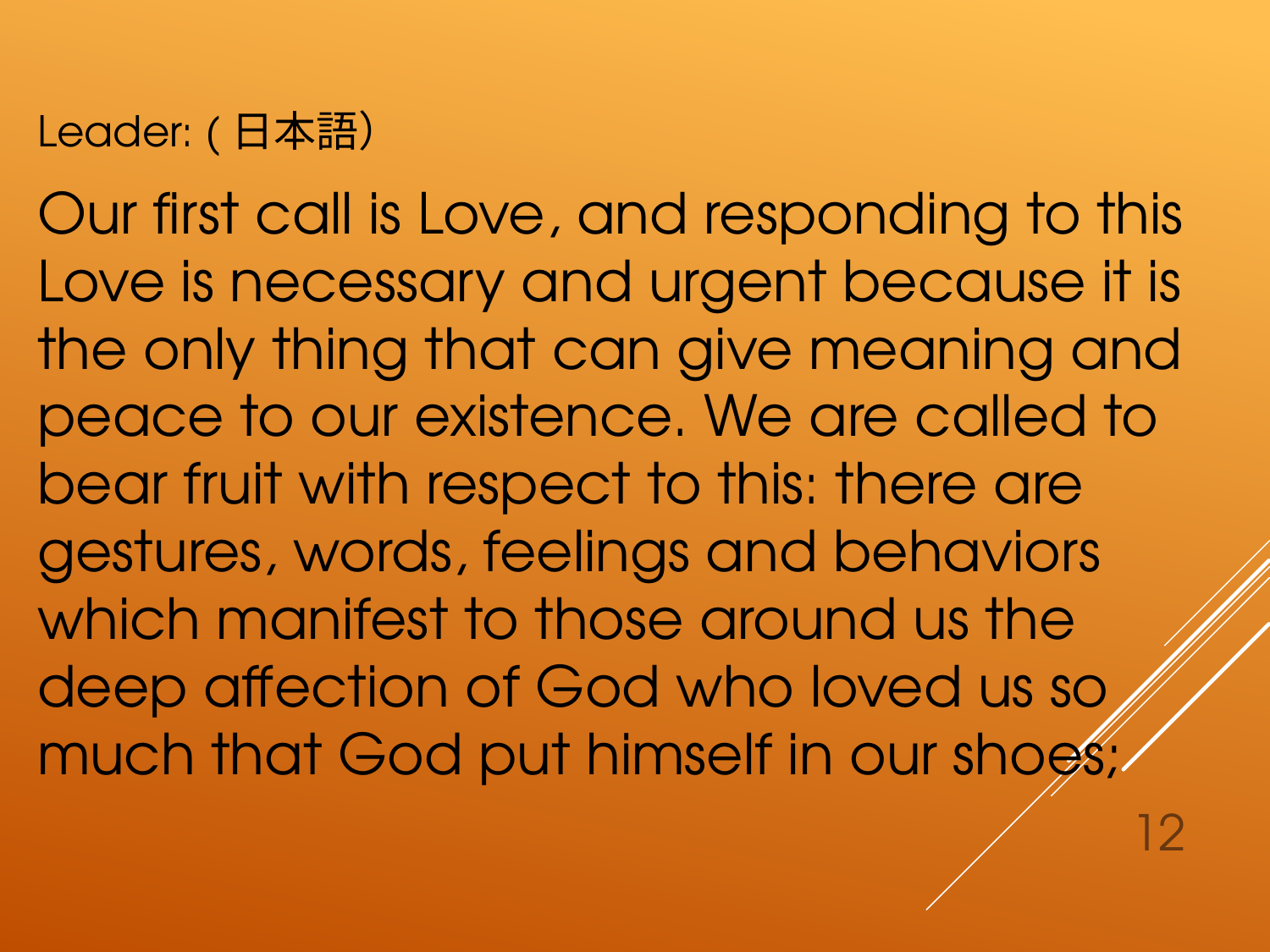

Leader: (日本語）
Our first call is Love, and responding to this Love is necessary and urgent because it is the only thing that can give meaning and peace to our existence. We are called to bear fruit with respect to this: there are gestures, words, feelings and behaviors which manifest to those around us the deep affection of God who loved us so much that God put himself in our shoes;
12